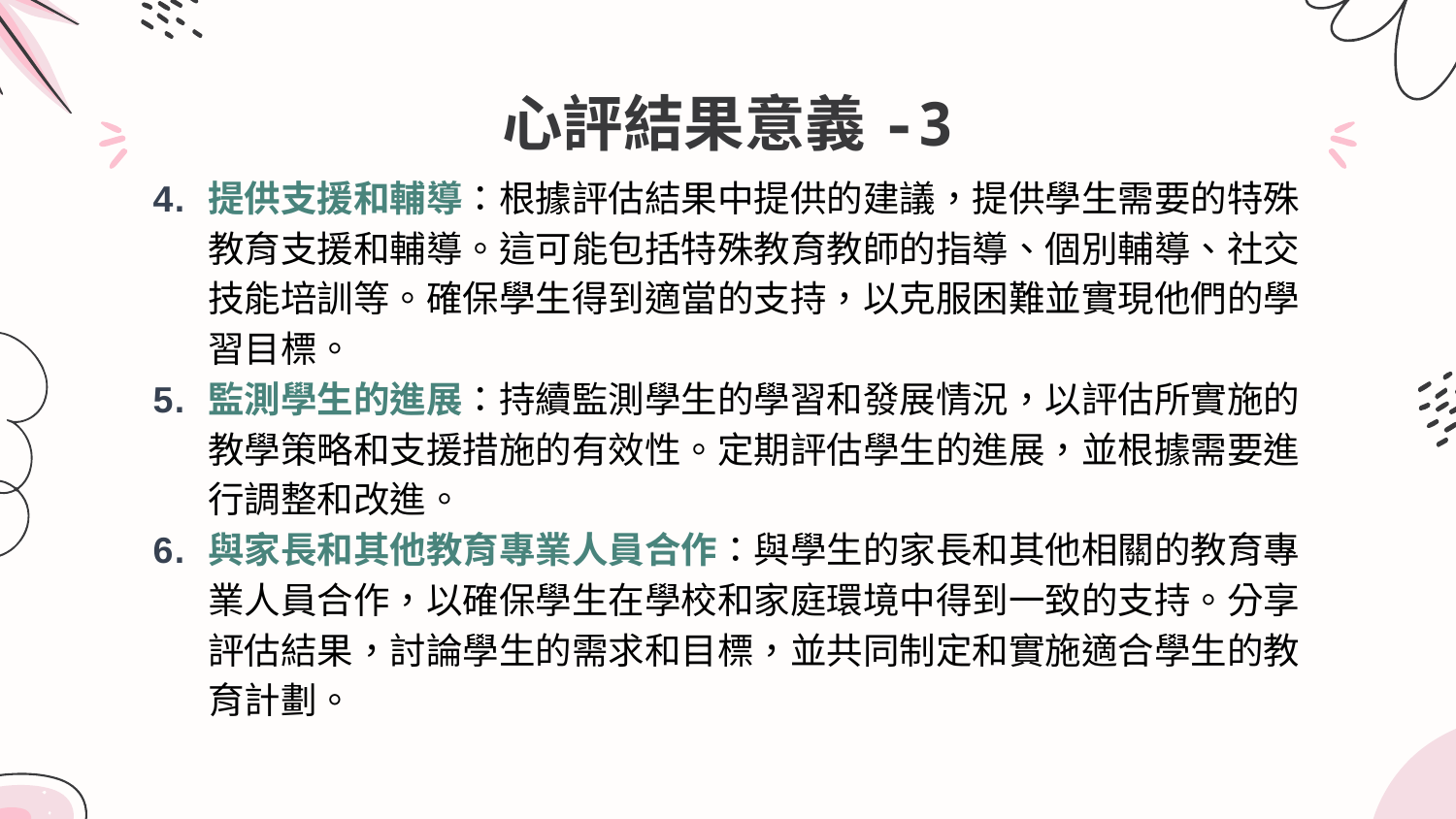

# 心評結果意義-3
提供支援和輔導：根據評估結果中提供的建議，提供學生需要的特殊教育支援和輔導。這可能包括特殊教育教師的指導、個別輔導、社交技能培訓等。確保學生得到適當的支持，以克服困難並實現他們的學習目標。
監測學生的進展：持續監測學生的學習和發展情況，以評估所實施的教學策略和支援措施的有效性。定期評估學生的進展，並根據需要進行調整和改進。
與家長和其他教育專業人員合作：與學生的家長和其他相關的教育專業人員合作，以確保學生在學校和家庭環境中得到一致的支持。分享評估結果，討論學生的需求和目標，並共同制定和實施適合學生的教育計劃。